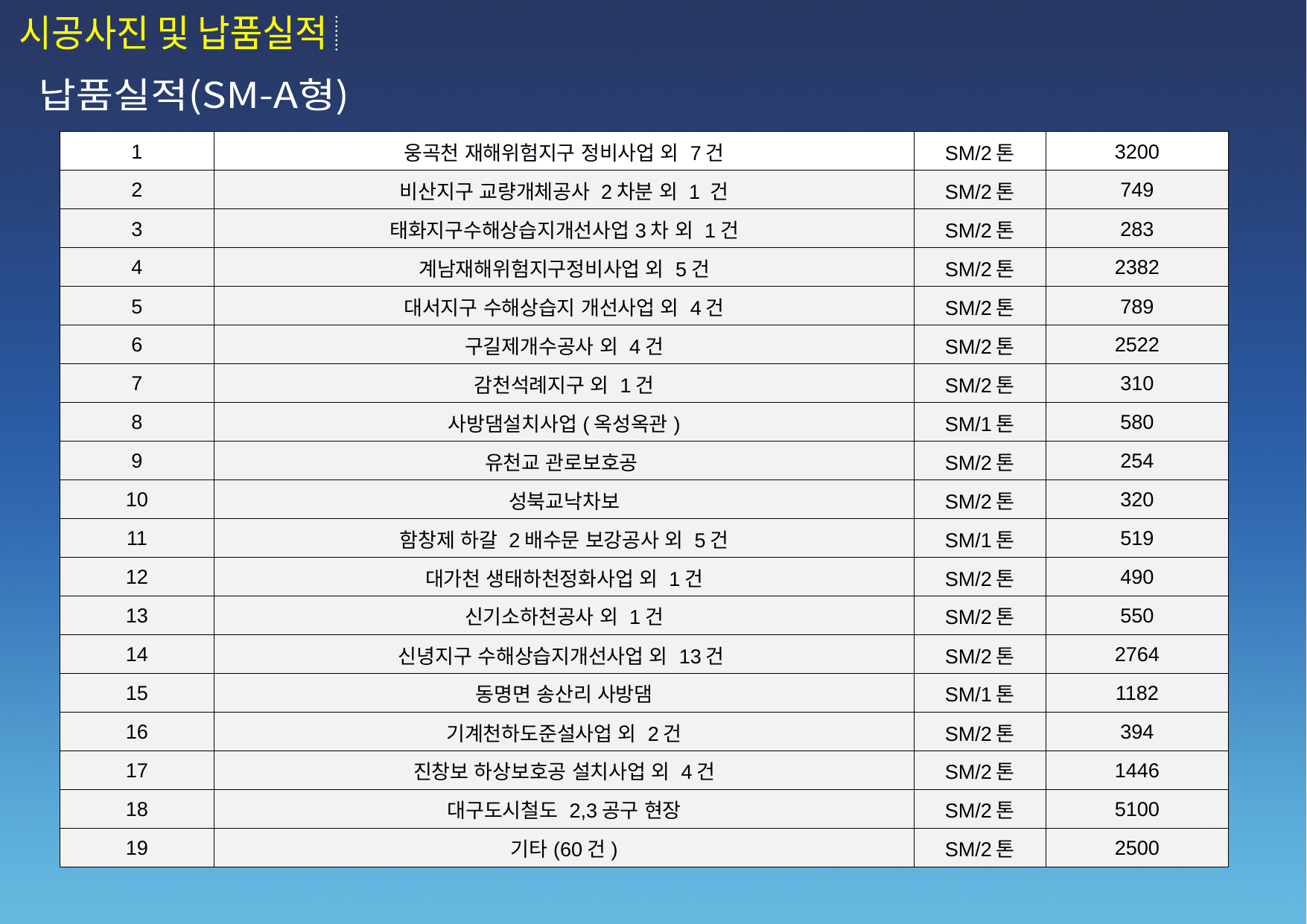

시공사진 및 납품실적

납품실적(SM-A형)
| 1 | 웅곡천 재해위험지구 정비사업 외 7건 | SM/2톤 | 3200 |
| --- | --- | --- | --- |
| 2 | 비산지구 교량개체공사 2차분 외 1 건 | SM/2톤 | 749 |
| 3 | 태화지구수해상습지개선사업3차 외 1건 | SM/2톤 | 283 |
| 4 | 계남재해위험지구정비사업 외 5건 | SM/2톤 | 2382 |
| 5 | 대서지구 수해상습지 개선사업 외 4건 | SM/2톤 | 789 |
| 6 | 구길제개수공사 외 4건 | SM/2톤 | 2522 |
| 7 | 감천석례지구 외 1건 | SM/2톤 | 310 |
| 8 | 사방댐설치사업(옥성옥관) | SM/1톤 | 580 |
| 9 | 유천교 관로보호공 | SM/2톤 | 254 |
| 10 | 성북교낙차보 | SM/2톤 | 320 |
| 11 | 함창제 하갈 2배수문 보강공사 외 5건 | SM/1톤 | 519 |
| 12 | 대가천 생태하천정화사업 외 1건 | SM/2톤 | 490 |
| 13 | 신기소하천공사 외 1건 | SM/2톤 | 550 |
| 14 | 신녕지구 수해상습지개선사업 외 13건 | SM/2톤 | 2764 |
| 15 | 동명면 송산리 사방댐 | SM/1톤 | 1182 |
| 16 | 기계천하도준설사업 외 2건 | SM/2톤 | 394 |
| 17 | 진창보 하상보호공 설치사업 외 4건 | SM/2톤 | 1446 |
| 18 | 대구도시철도 2,3공구 현장 | SM/2톤 | 5100 |
| 19 | 기타(60건) | SM/2톤 | 2500 |